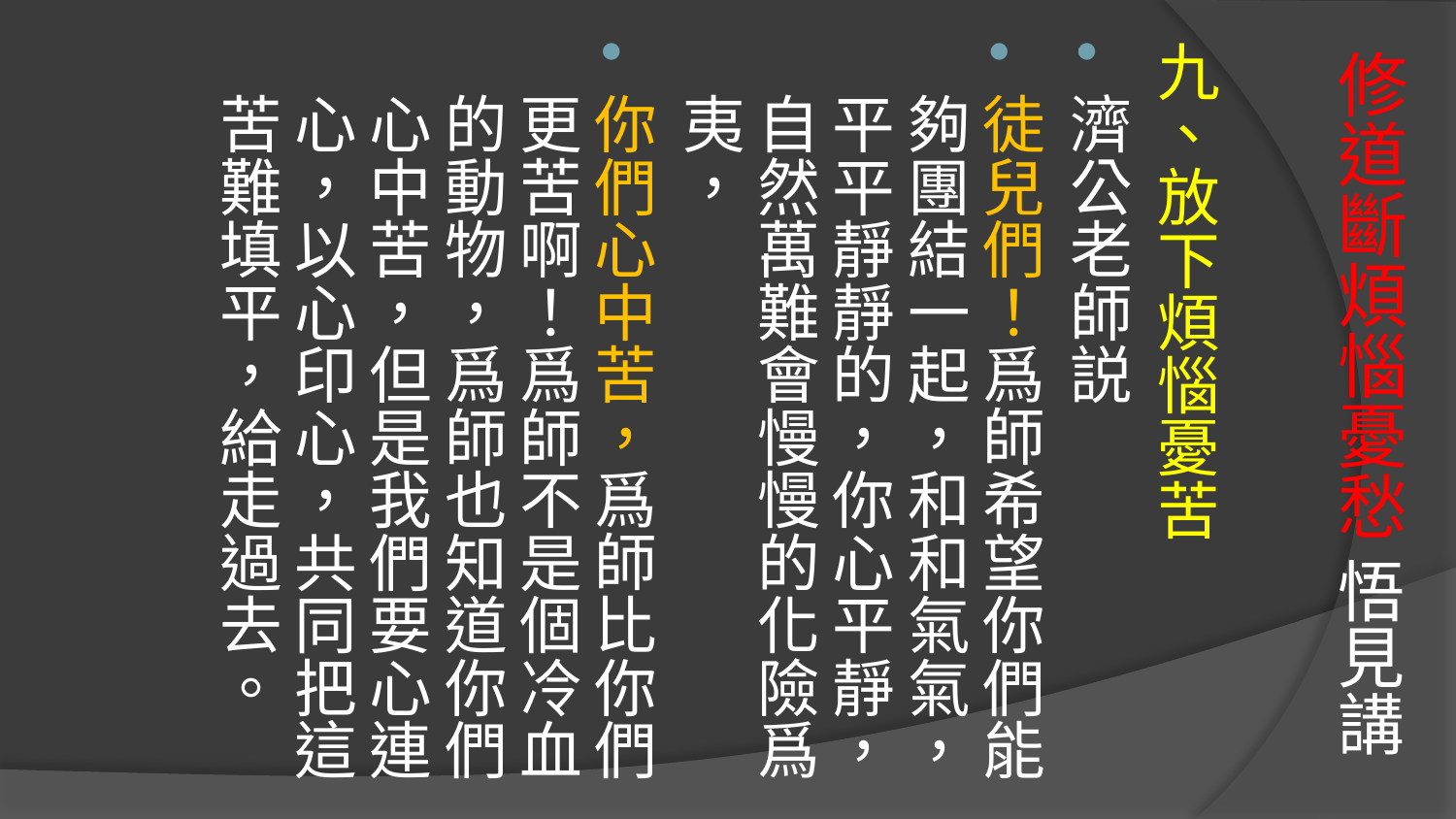

# 修道斷煩惱憂愁 悟見講
九、放下煩惱憂苦
濟公老師説
徒兒們！爲師希望你們能夠團結一起，和和氣氣，平平靜靜的，你心平靜，自然萬難會慢慢的化險爲夷，
你們心中苦，爲師比你們更苦啊！爲師不是個冷血的動物，爲師也知道你們心中苦，但是我們要心連心，以心印心，共同把這苦難填平，給走過去。